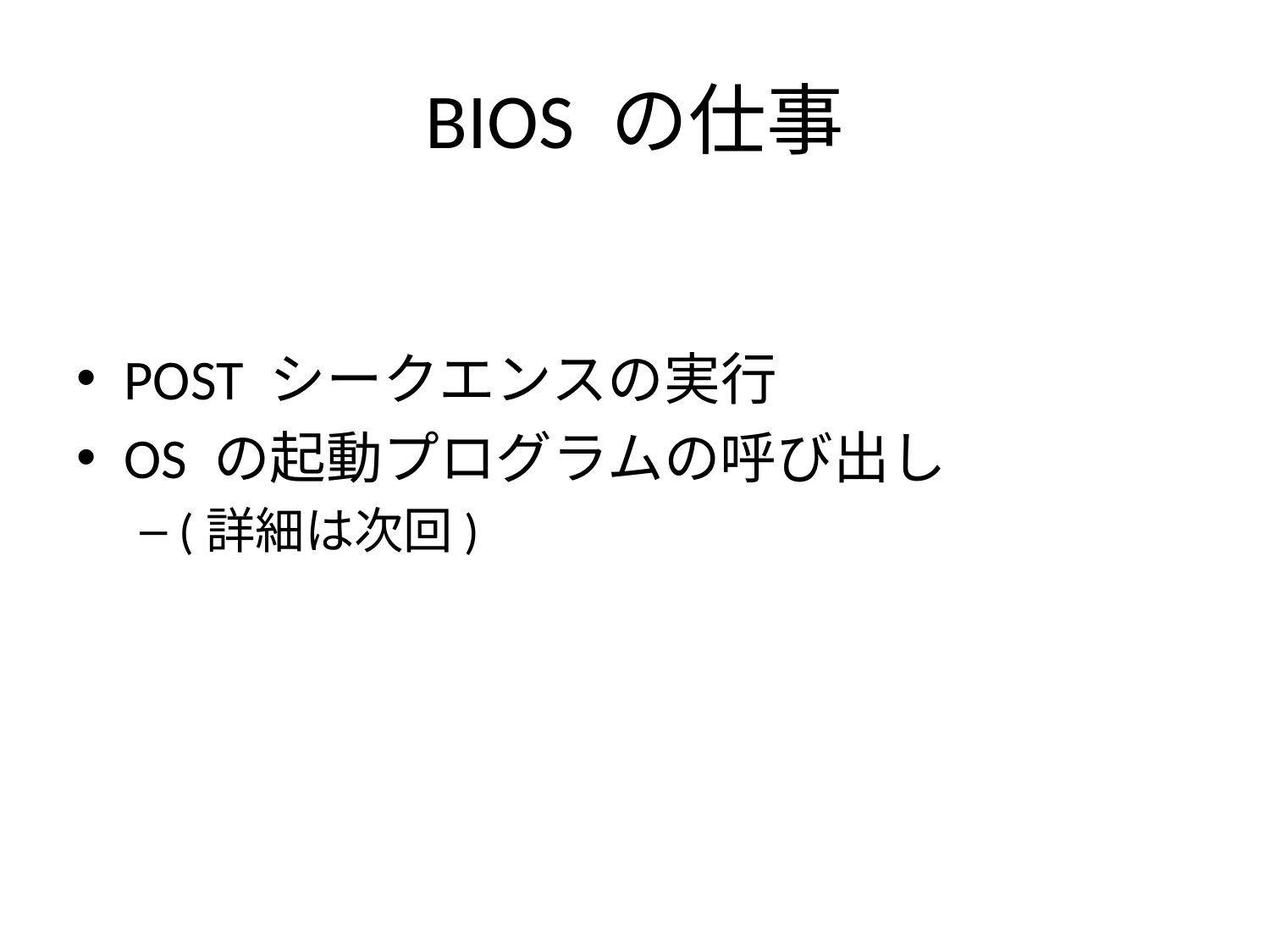

# BIOS の仕事
POST シークエンスの実行
OS の起動プログラムの呼び出し
(詳細は次回)